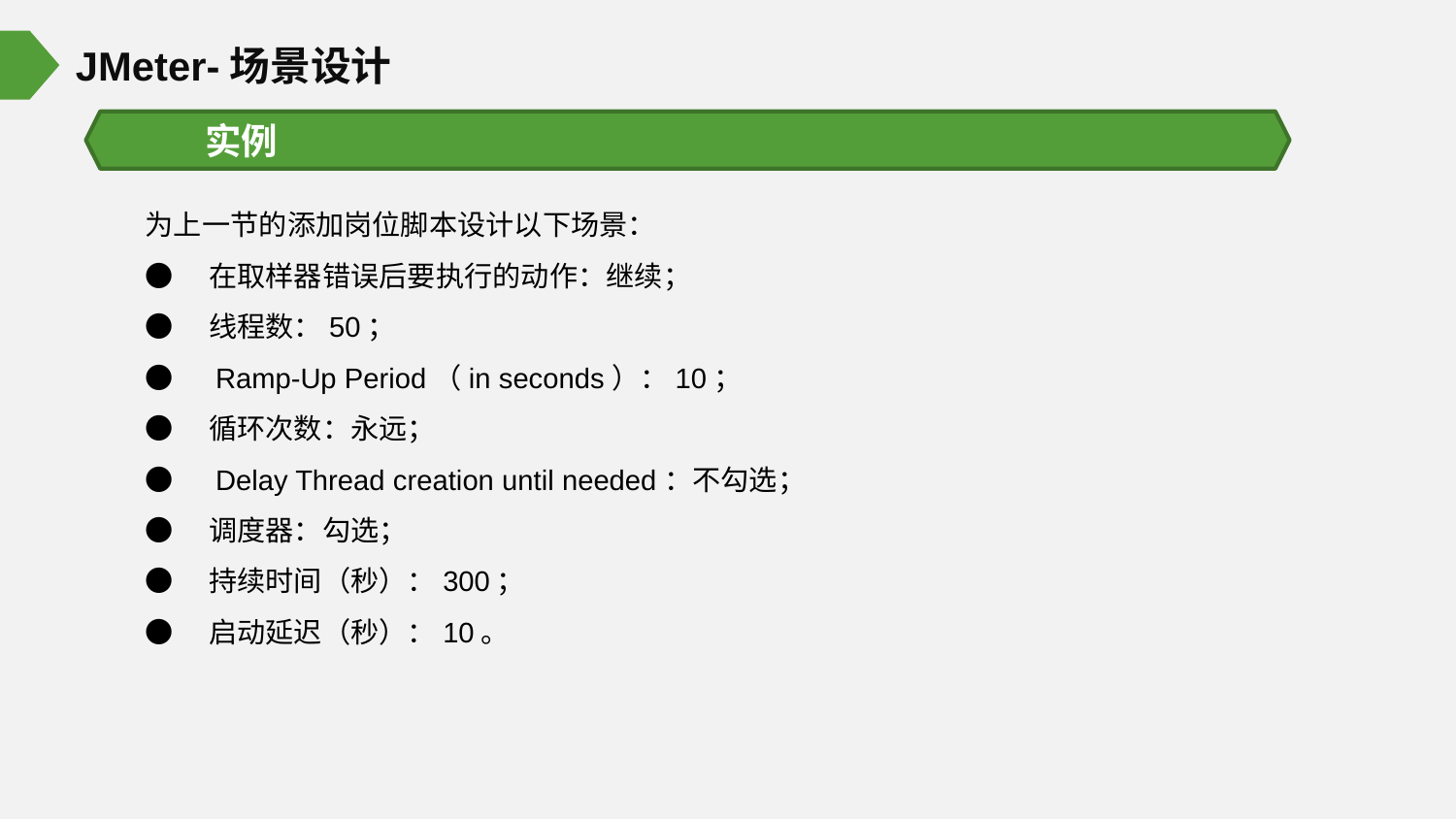

JMeter-场景设计
实例
为上一节的添加岗位脚本设计以下场景：
●　在取样器错误后要执行的动作：继续；
●　线程数：50；
●　Ramp-Up Period（in seconds）：10；
●　循环次数：永远；
●　Delay Thread creation until needed：不勾选；
●　调度器：勾选；
●　持续时间（秒）：300；
●　启动延迟（秒）：10。